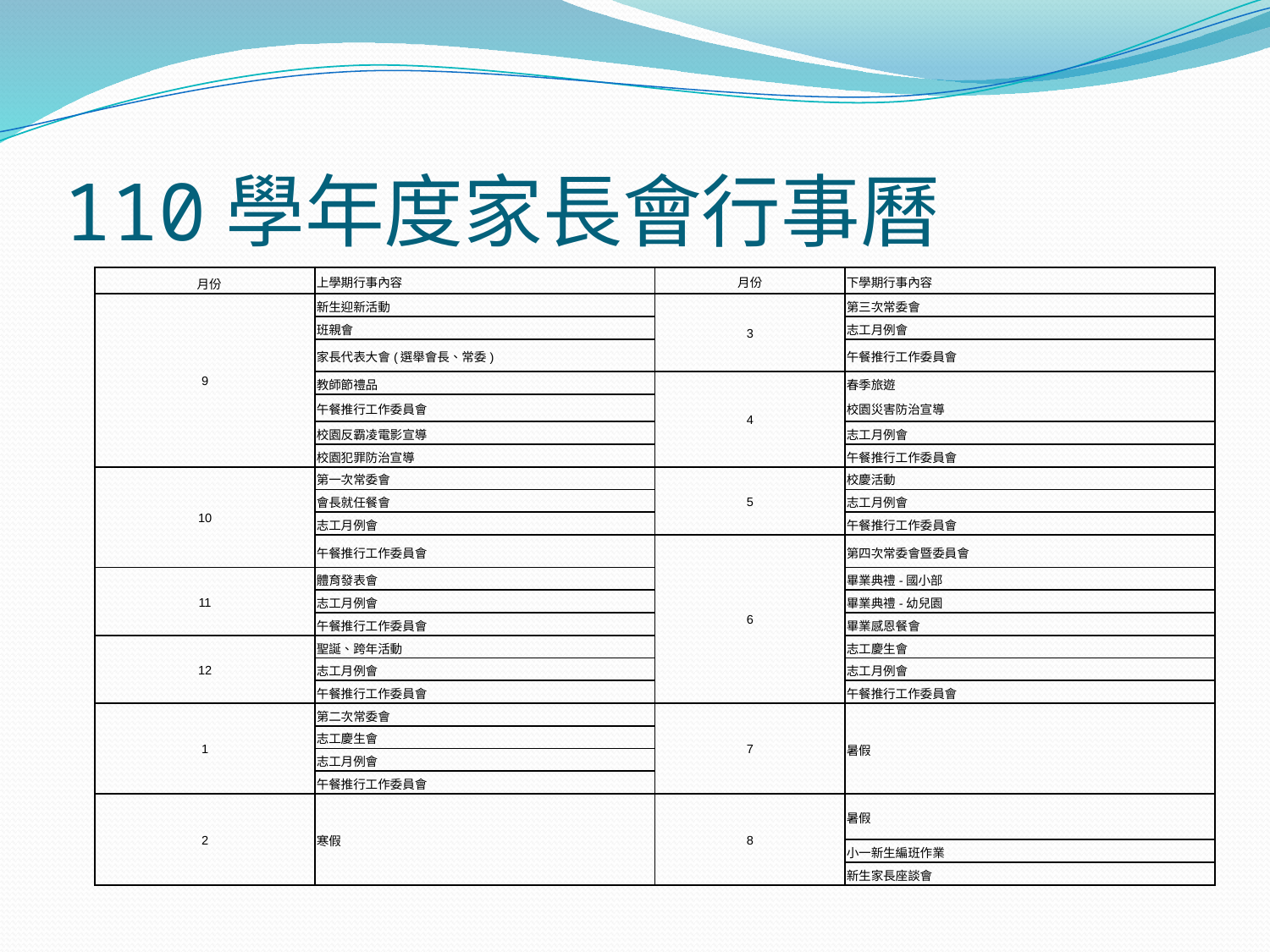

# 110學年度家長會行事曆
| 月份 | 上學期行事內容 | 月份 | 下學期行事內容 |
| --- | --- | --- | --- |
| 9 | 新生迎新活動 | 3 | 第三次常委會 |
|  | 班親會 |  | 志工月例會 |
|  | 家長代表大會(選舉會長、常委) |  | 午餐推行工作委員會 |
|  | 教師節禮品 | 4 | 春季旅遊 |
|  | 午餐推行工作委員會 |  | 校園災害防治宣導 |
|  | 午餐推行工作委員會 |  |  |
|  | 校園反霸凌電影宣導 |  | 志工月例會 |
|  | 校園犯罪防治宣導 |  | 午餐推行工作委員會 |
| 10 | 第一次常委會 | 5 | 校慶活動 |
|  | 會長就任餐會 |  | 志工月例會 |
|  | 志工月例會 |  | 午餐推行工作委員會 |
|  | 午餐推行工作委員會 | 6 | 第四次常委會暨委員會 |
| 11 | 體育發表會 |  | 畢業典禮-國小部 |
|  | 志工月例會 |  | 畢業典禮-幼兒園 |
|  | 午餐推行工作委員會 |  | 畢業感恩餐會 |
| 12 | 聖誕、跨年活動 |  | 志工慶生會 |
|  | 志工月例會 |  | 志工月例會 |
|  | 午餐推行工作委員會 |  | 午餐推行工作委員會 |
| 1 | 第二次常委會 | 7 | 暑假 |
|  | 志工慶生會 |  |  |
|  | 志工月例會 |  |  |
|  | 午餐推行工作委員會 |  |  |
| 2 | 寒假 | 8 | 暑假 |
|  |  |  | 小一新生編班作業 |
|  |  |  | 新生家長座談會 |